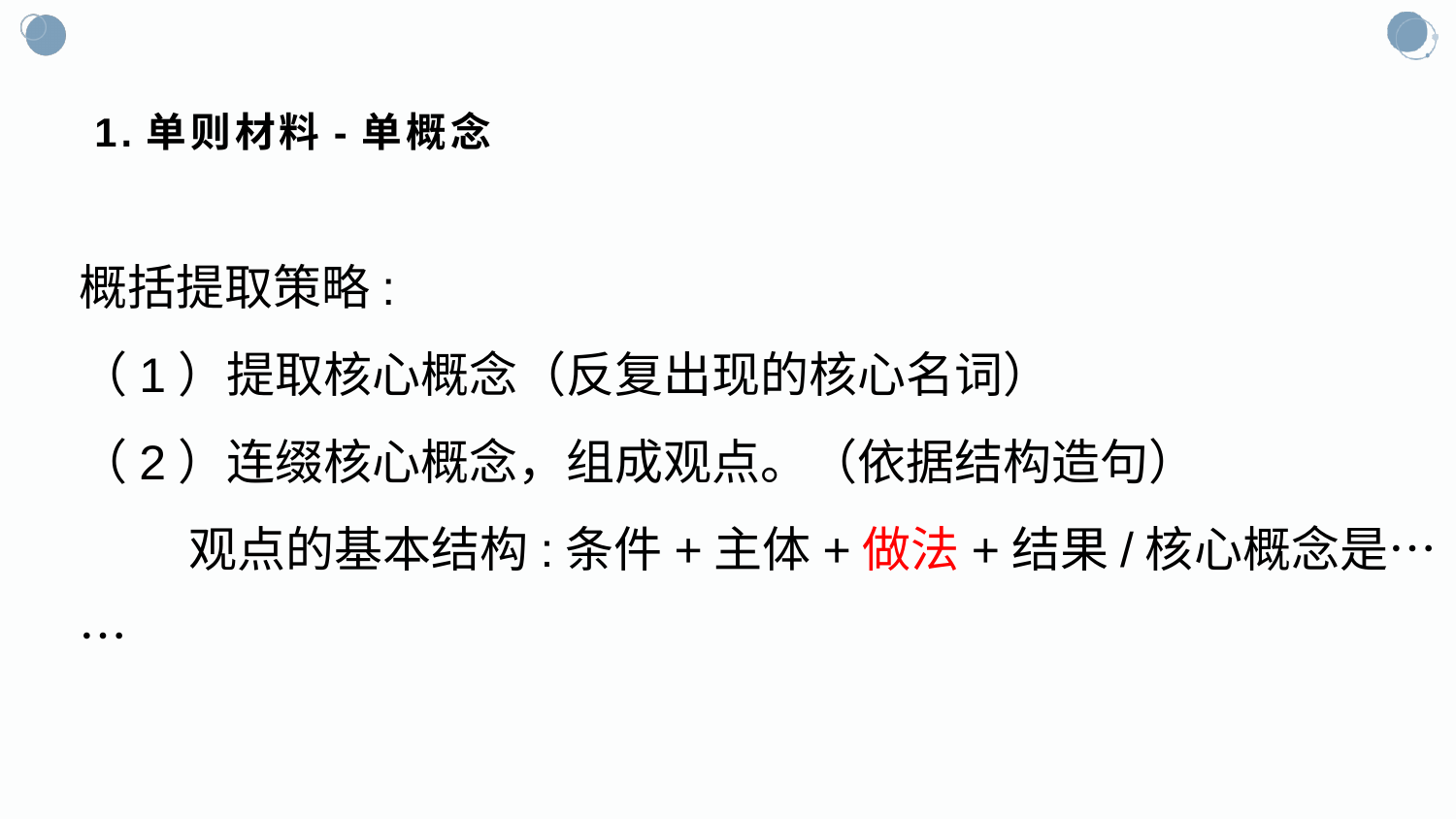

# 1.单则材料-单概念
概括提取策略:
（1）提取核心概念（反复出现的核心名词）
（2）连缀核心概念，组成观点。（依据结构造句）
         观点的基本结构:条件+主体+做法+结果/核心概念是……